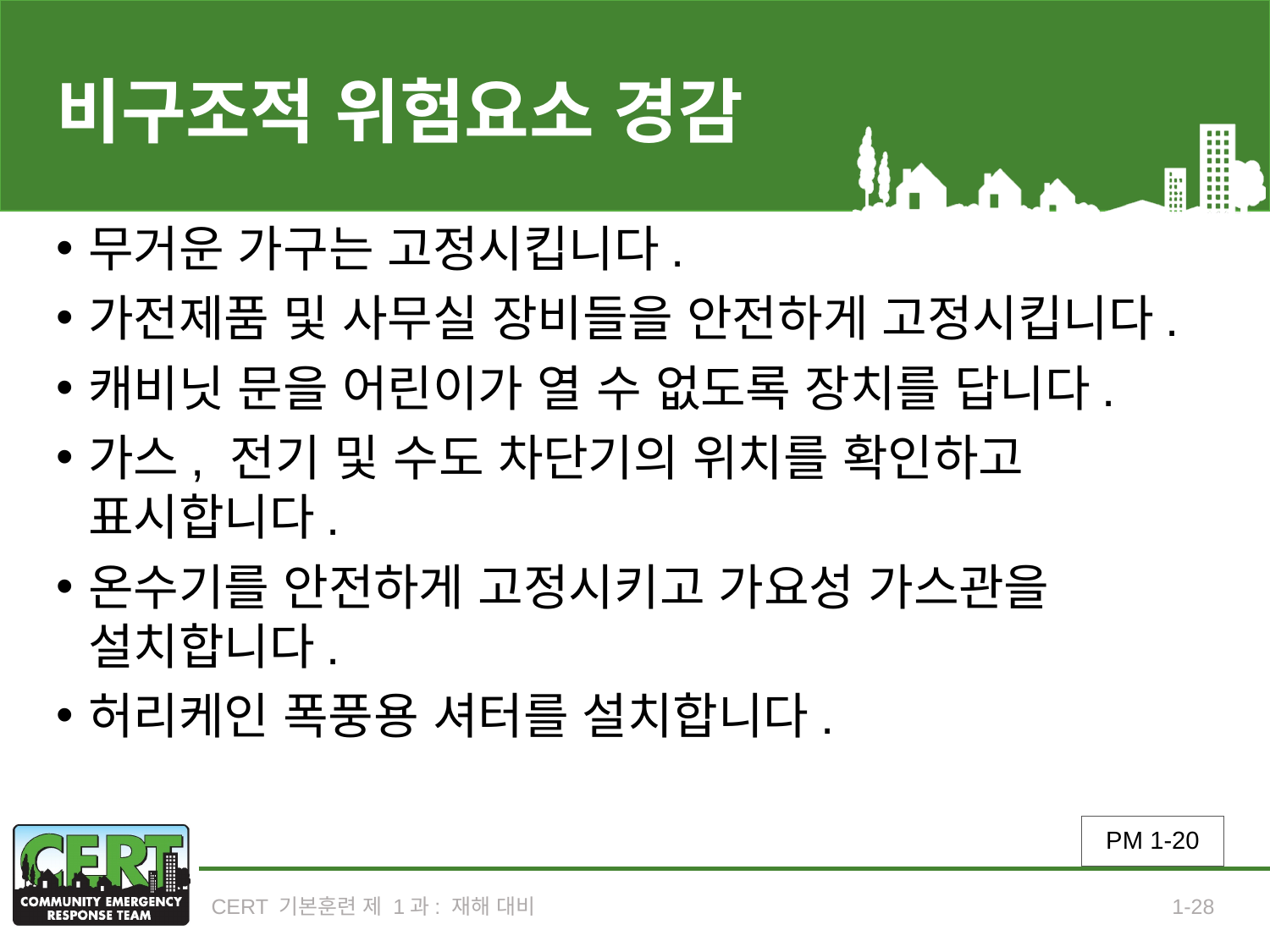

# 비구조적 위험요소 경감
무거운 가구는 고정시킵니다.
가전제품 및 사무실 장비들을 안전하게 고정시킵니다.
캐비닛 문을 어린이가 열 수 없도록 장치를 답니다.
가스, 전기 및 수도 차단기의 위치를 확인하고 표시합니다.
온수기를 안전하게 고정시키고 가요성 가스관을 설치합니다.
허리케인 폭풍용 셔터를 설치합니다.
PM 1-20
CERT 기본훈련 제 1과: 재해 대비
1-28